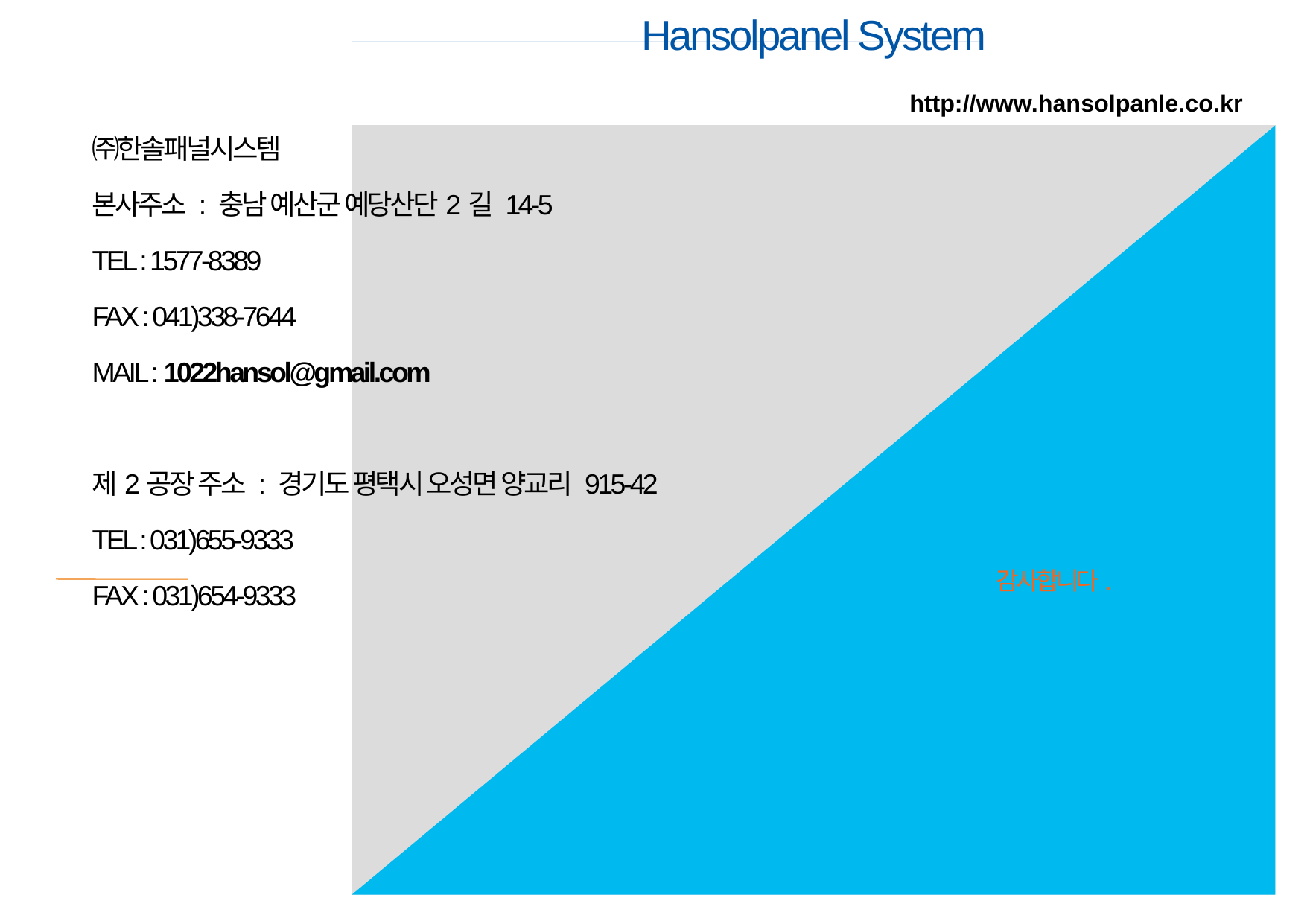

Hansolpanel System
http://www.hansolpanle.co.kr
㈜한솔패널시스템
본사주소 : 충남 예산군 예당산단2길 14-5
TEL : 1577-8389
FAX : 041)338-7644
MAIL : 1022hansol@gmail.com

제2공장 주소 : 경기도 평택시 오성면 양교리 915-42
TEL : 031)655-9333
FAX : 031)654-9333

감사합니다.